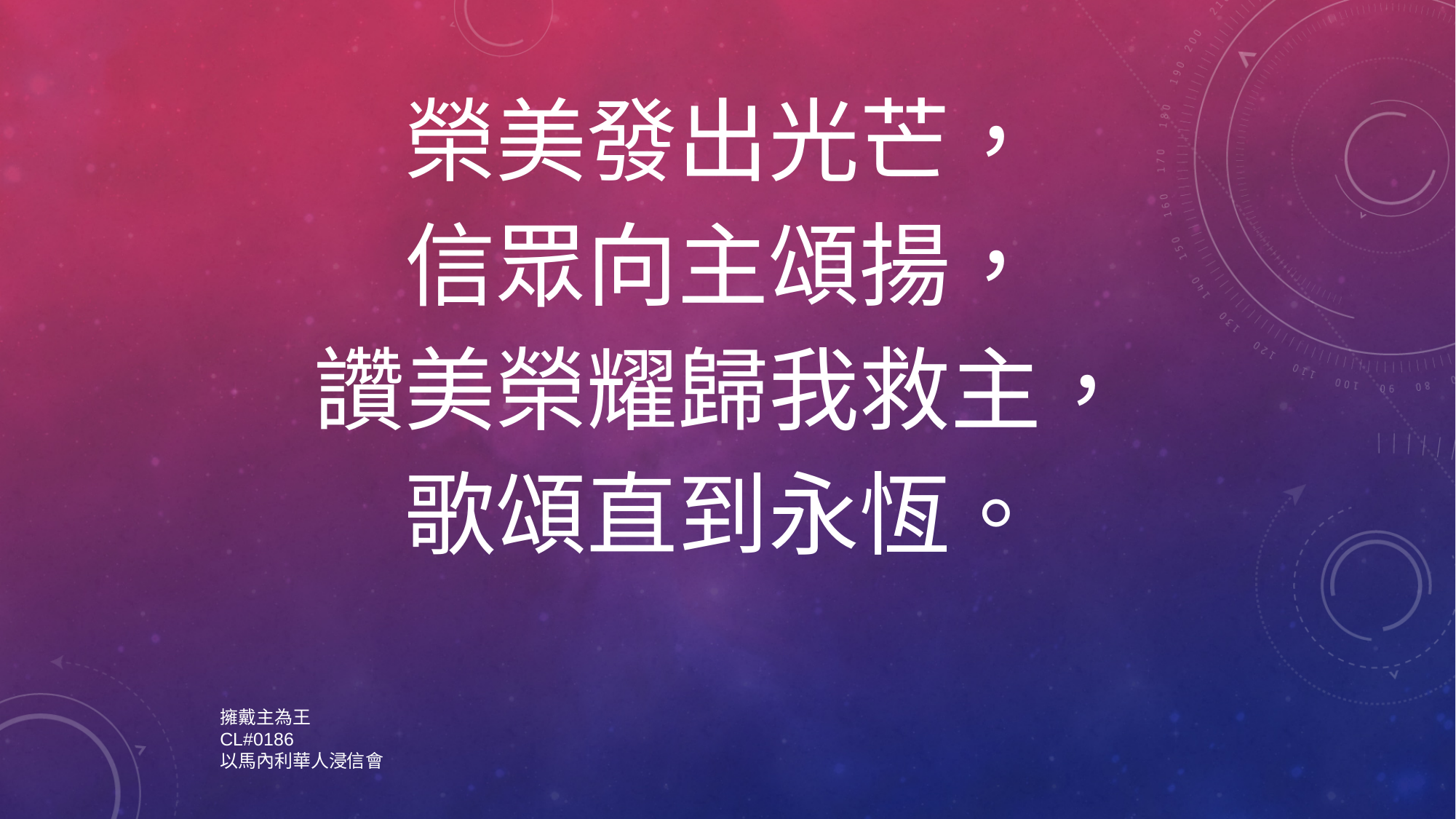

榮美發出光芒，
信眾向主頌揚，
讚美榮耀歸我救主，
歌頌直到永恆。
擁戴主為王
CL#0186
以馬內利華人浸信會